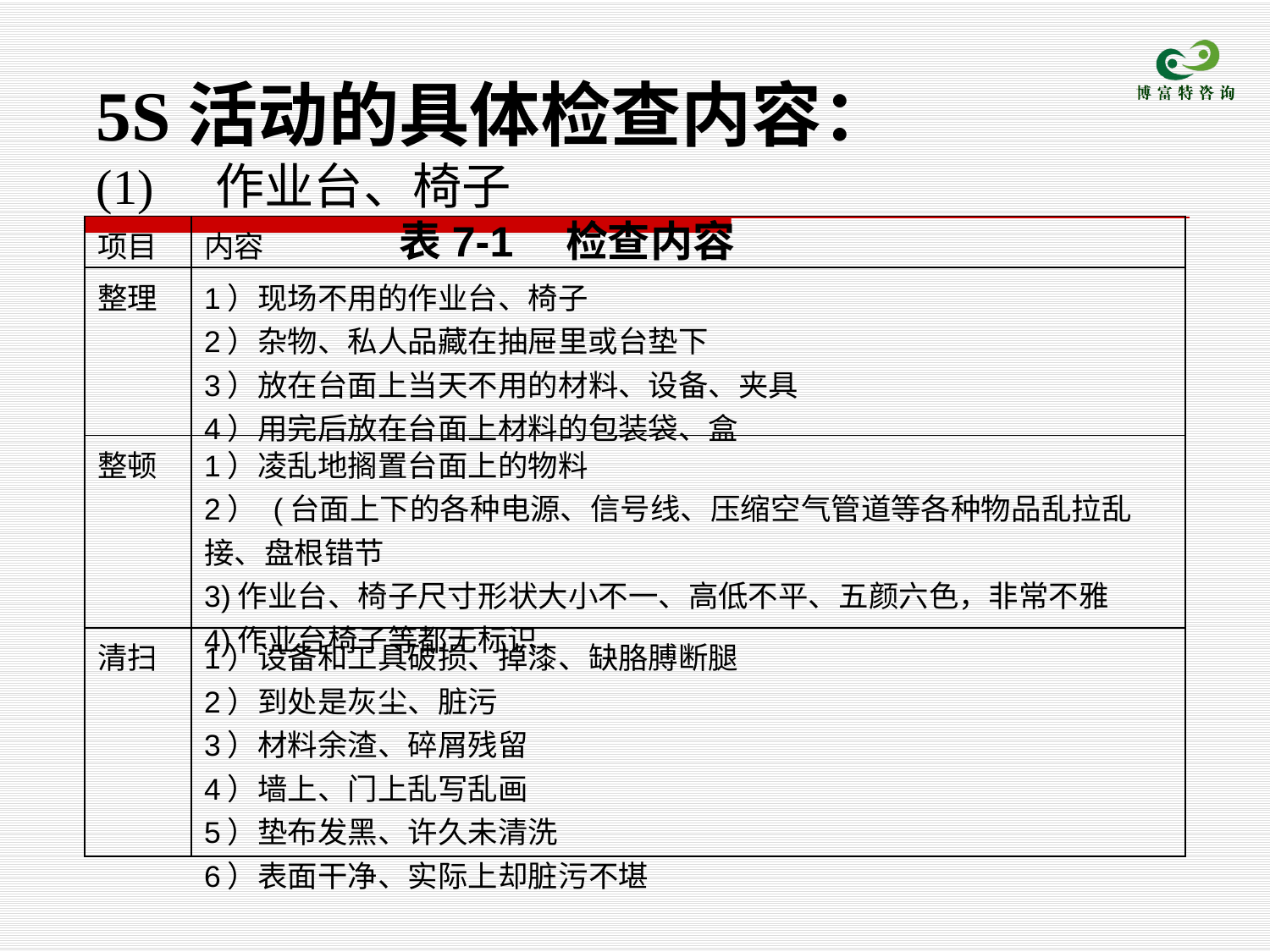

5S活动的具体检查内容：
(1)　作业台、椅子
                               表7-1　检查内容
| 项目 | 内容 |
| --- | --- |
| 整理 | 1）现场不用的作业台、椅子 2）杂物、私人品藏在抽屉里或台垫下 3）放在台面上当天不用的材料、设备、夹具 4）用完后放在台面上材料的包装袋、盒 |
| 整顿 | 1）凌乱地搁置台面上的物料 2） (台面上下的各种电源、信号线、压缩空气管道等各种物品乱拉乱接、盘根错节 3)作业台、椅子尺寸形状大小不一、高低不平、五颜六色，非常不雅 4)作业台椅子等都无标识 |
| 清扫 | 1）设备和工具破损、掉漆、缺胳膊断腿 2）到处是灰尘、脏污 3）材料余渣、碎屑残留 4）墙上、门上乱写乱画 5）垫布发黑、许久未清洗 6）表面干净、实际上却脏污不堪 |
236